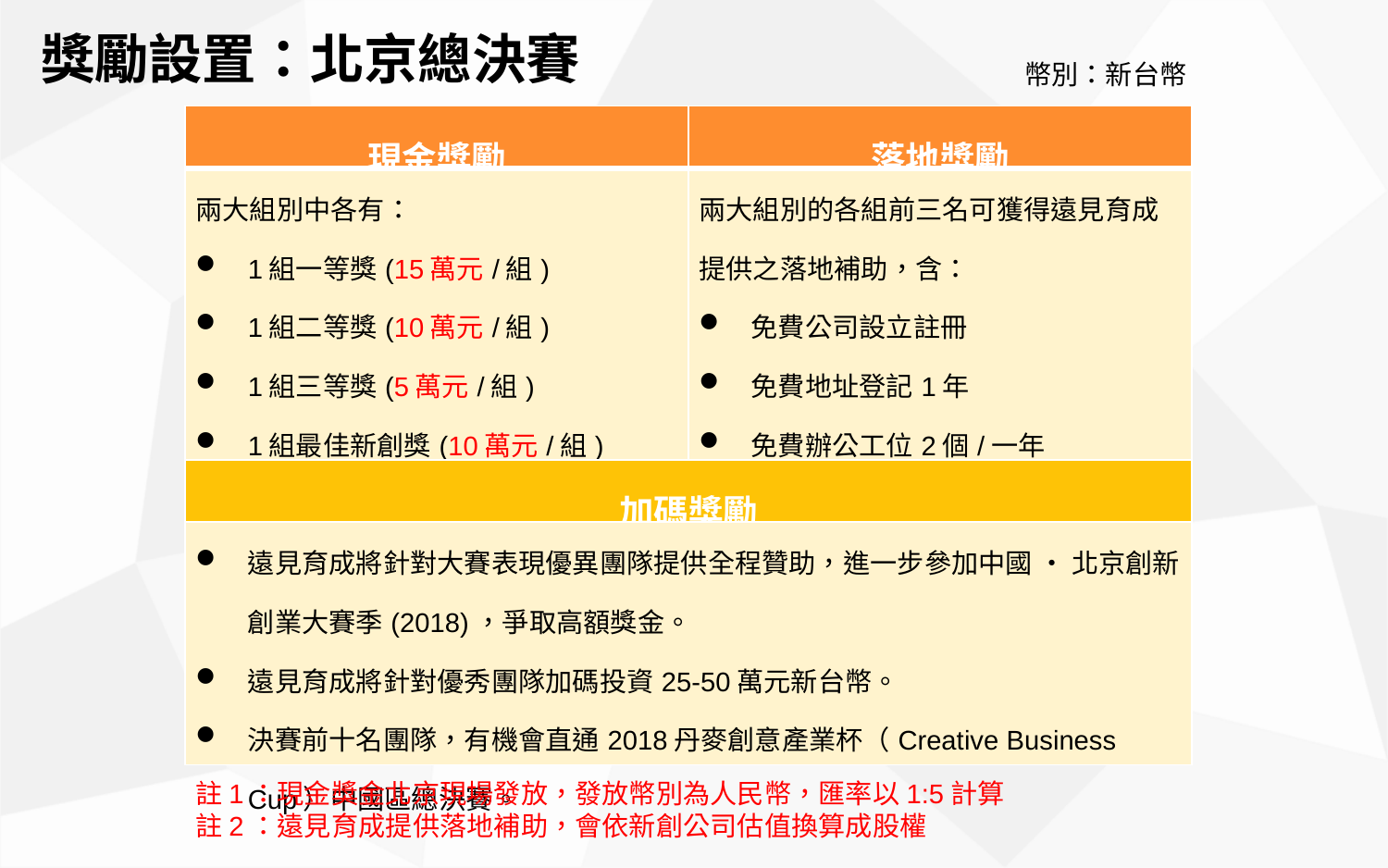

獎勵設置：北京總決賽
幣別：新台幣

| 現金獎勵 | 落地獎勵 |
| --- | --- |
| 兩大組別中各有： 1組一等獎(15萬元/組) 1組二等獎(10萬元/組) 1組三等獎(5萬元/組) 1組最佳新創獎(10萬元/組) 1組最具人氣獎(5萬元/組) | 兩大組別的各組前三名可獲得遠見育成提供之落地補助，含： 免費公司設立註冊 免費地址登記1年 免費辦公工位2個/一年 |
| 加碼獎勵 |  |
| 遠見育成將針對大賽表現優異團隊提供全程贊助，進一步參加中國 • 北京創新創業大賽季(2018)，爭取高額獎金。 遠見育成將針對優秀團隊加碼投資25-50萬元新台幣。​ 決賽前十名團隊，有機會直通2018丹麥創意產業杯（Creative Business Cup）中國區總決賽。​ |  |
 註1：現金獎金北京現場發放，發放幣別為人民幣，匯率以1:5計算
 註2：遠見育成提供落地補助，會依新創公司估值換算成股權